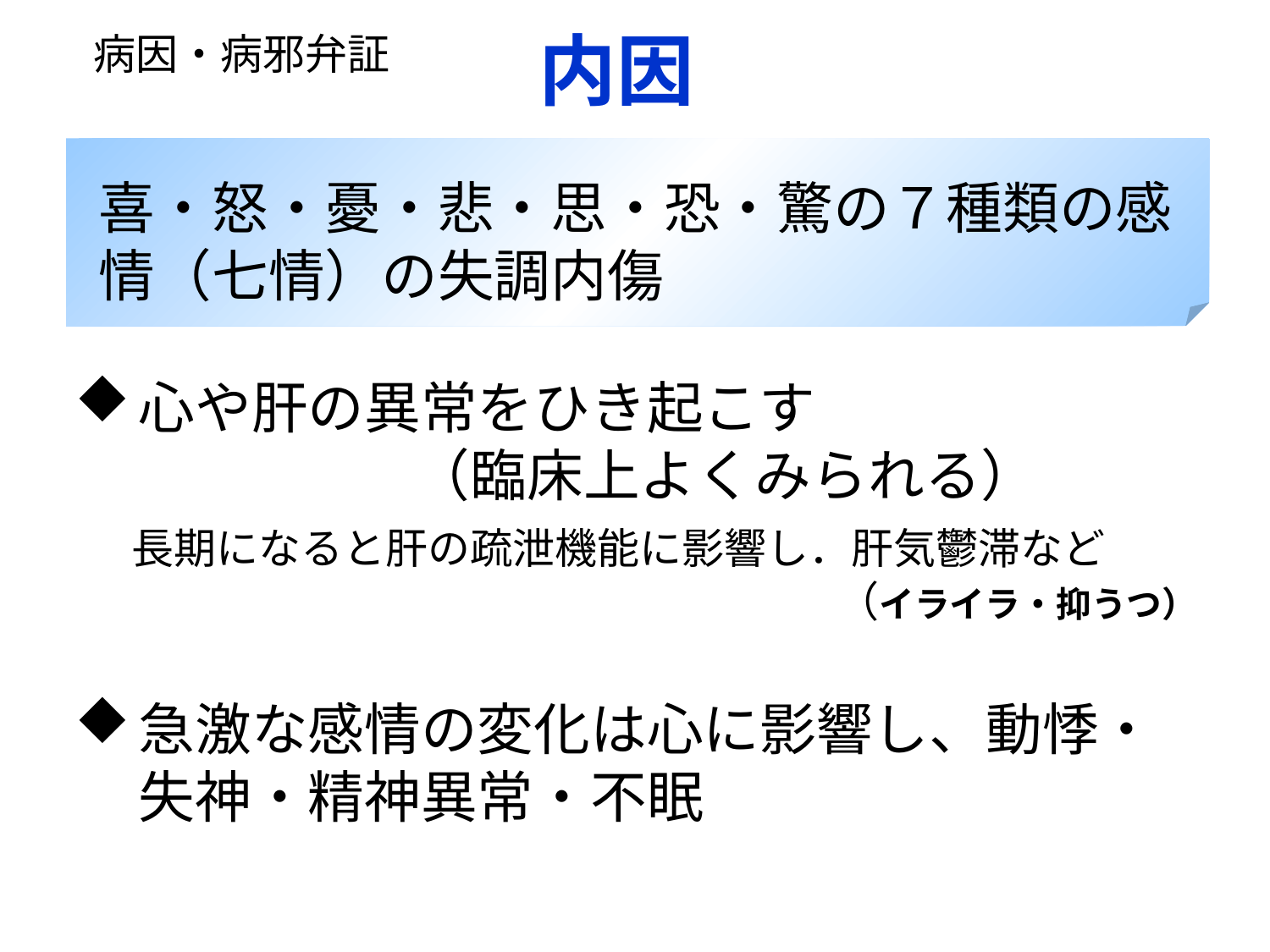

# 内因
病因・病邪弁証

喜・怒・憂・悲・思・恐・驚の７種類の感情（七情）の失調内傷
心や肝の異常をひき起こす
　　　　　　（臨床上よくみられる）
　長期になると肝の疏泄機能に影響し．肝気鬱滞など
　　　　　　　　　　　　　　　　　　（イライラ・抑うつ）

急激な感情の変化は心に影響し、動悸・失神・精神異常・不眠